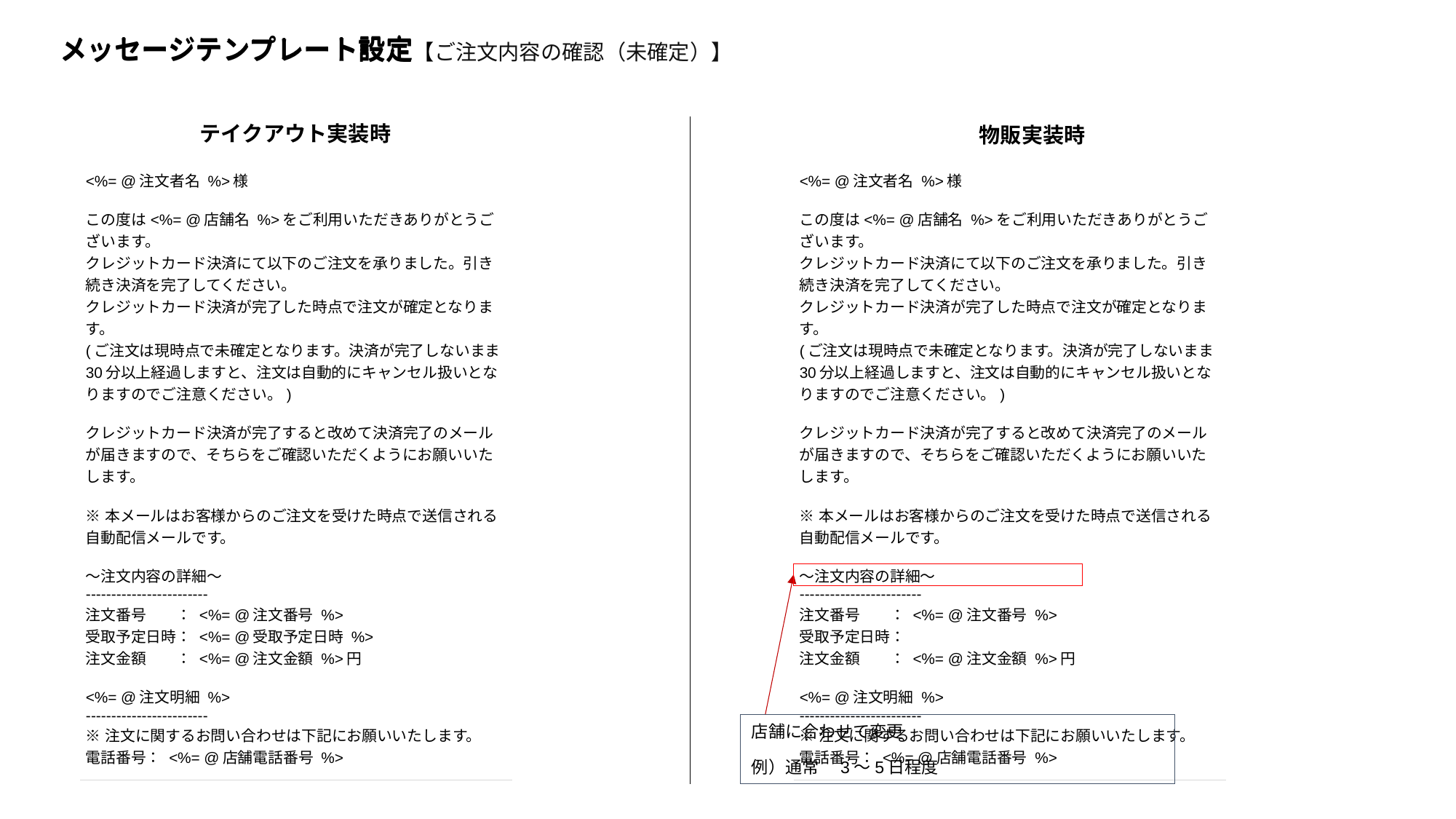

メッセージテンプレート設定【ご注文内容の確認（未確定）】
メッセージテンプレート設定
テイクアウト実装時
物販実装時
| <%= @注文者名 %>様 この度は<%= @店舗名 %>をご利用いただきありがとうございます。 クレジットカード決済にて以下のご注文を承りました。引き続き決済を完了してください。 クレジットカード決済が完了した時点で注文が確定となります。 (ご注文は現時点で未確定となります。決済が完了しないまま30分以上経過しますと、注文は自動的にキャンセル扱いとなりますのでご注意ください。) クレジットカード決済が完了すると改めて決済完了のメールが届きますので、そちらをご確認いただくようにお願いいたします。 ※本メールはお客様からのご注文を受けた時点で送信される自動配信メールです。 〜注文内容の詳細〜 ------------------------ 注文番号　　： <%= @注文番号 %> 受取予定日時： <%= @受取予定日時 %> 注文金額　　： <%= @注文金額 %>円 <%= @注文明細 %> ------------------------ ※注文に関するお問い合わせは下記にお願いいたします。 電話番号： <%= @店舗電話番号 %> |
| --- |
| <%= @注文者名 %>様 この度は<%= @店舗名 %>をご利用いただきありがとうございます。 クレジットカード決済にて以下のご注文を承りました。引き続き決済を完了してください。 クレジットカード決済が完了した時点で注文が確定となります。 (ご注文は現時点で未確定となります。決済が完了しないまま30分以上経過しますと、注文は自動的にキャンセル扱いとなりますのでご注意ください。) クレジットカード決済が完了すると改めて決済完了のメールが届きますので、そちらをご確認いただくようにお願いいたします。 ※本メールはお客様からのご注文を受けた時点で送信される自動配信メールです。 〜注文内容の詳細〜 ------------------------ 注文番号　　： <%= @注文番号 %> 受取予定日時： 注文金額　　： <%= @注文金額 %>円 <%= @注文明細 %> ------------------------ ※注文に関するお問い合わせは下記にお願いいたします。 電話番号： <%= @店舗電話番号 %> |
| --- |

店舗に合わせて変更
例）通常　3〜5日程度